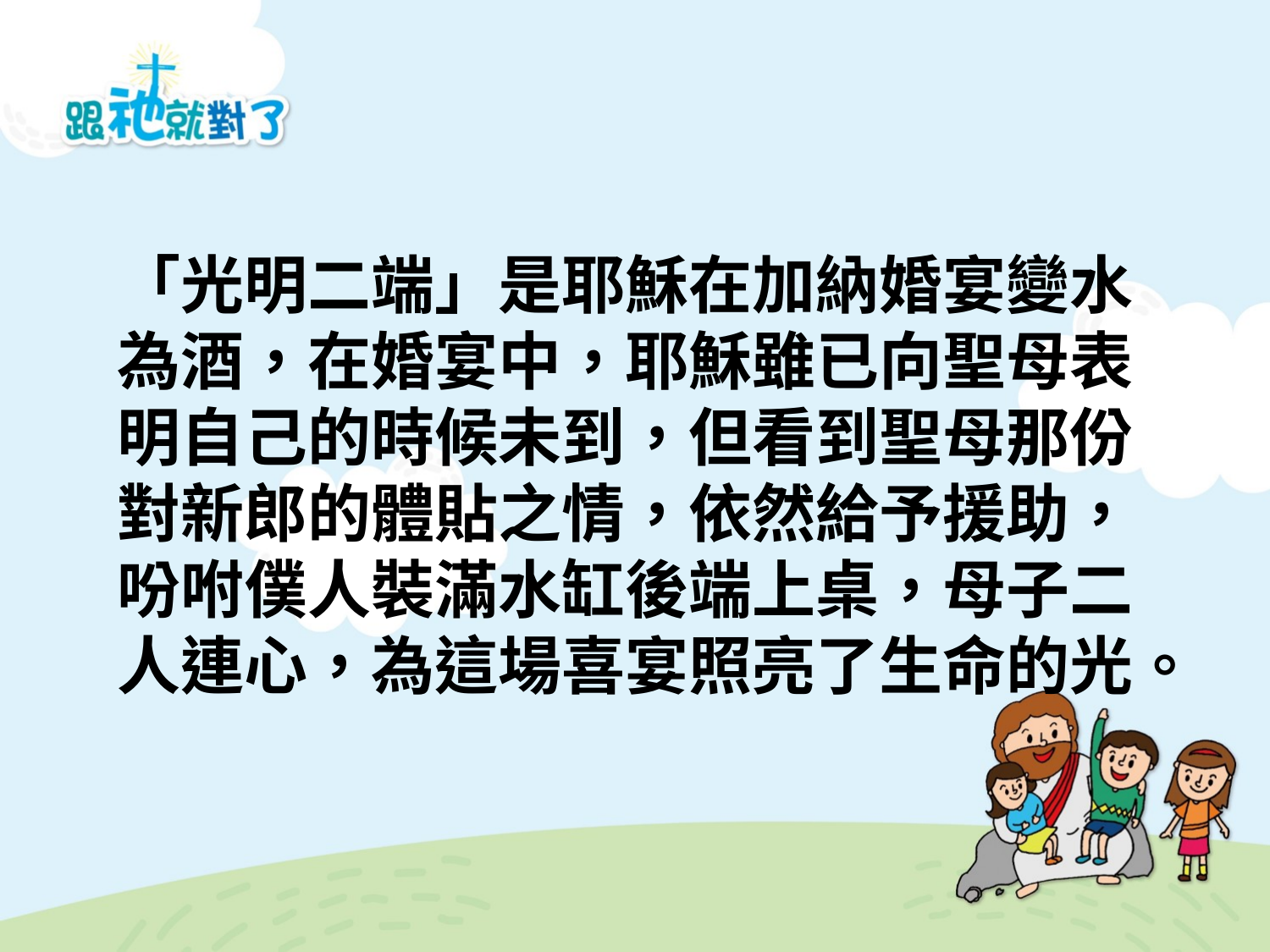

「光明二端」是耶穌在加納婚宴變水為酒，在婚宴中，耶穌雖已向聖母表明自己的時候未到，但看到聖母那份對新郎的體貼之情，依然給予援助，吩咐僕人裝滿水缸後端上桌，母子二人連心，為這場喜宴照亮了生命的光。